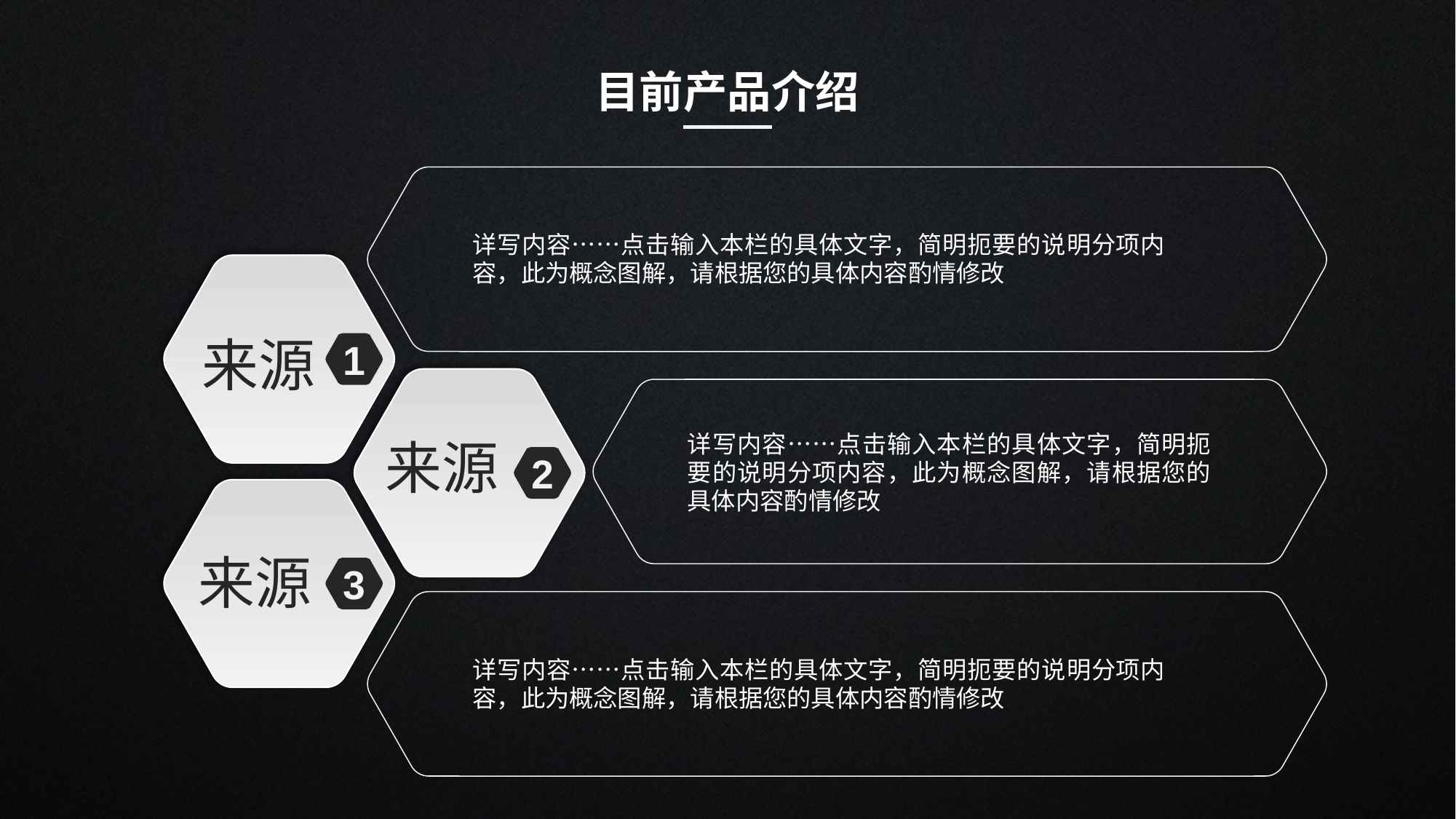

目前产品介绍

详写内容……点击输入本栏的具体文字，简明扼要的说明分项内容，此为概念图解，请根据您的具体内容酌情修改

来源

1

详写内容……点击输入本栏的具体文字，简明扼要的说明分项内容，此为概念图解，请根据您的具体内容酌情修改
来源

2

来源

3

详写内容……点击输入本栏的具体文字，简明扼要的说明分项内容，此为概念图解，请根据您的具体内容酌情修改